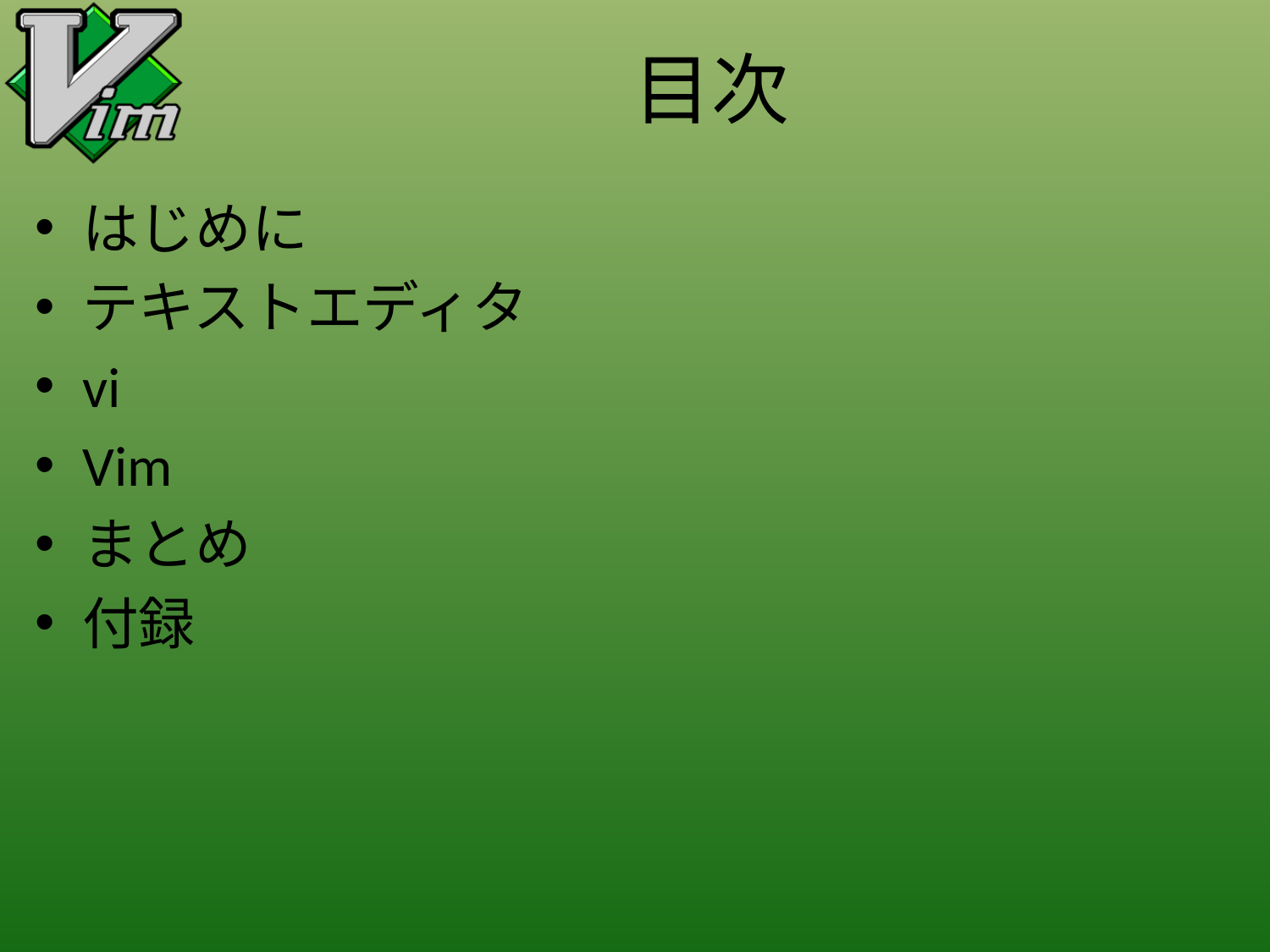

# 目次
はじめに
テキストエディタ
vi
Vim
まとめ
付録